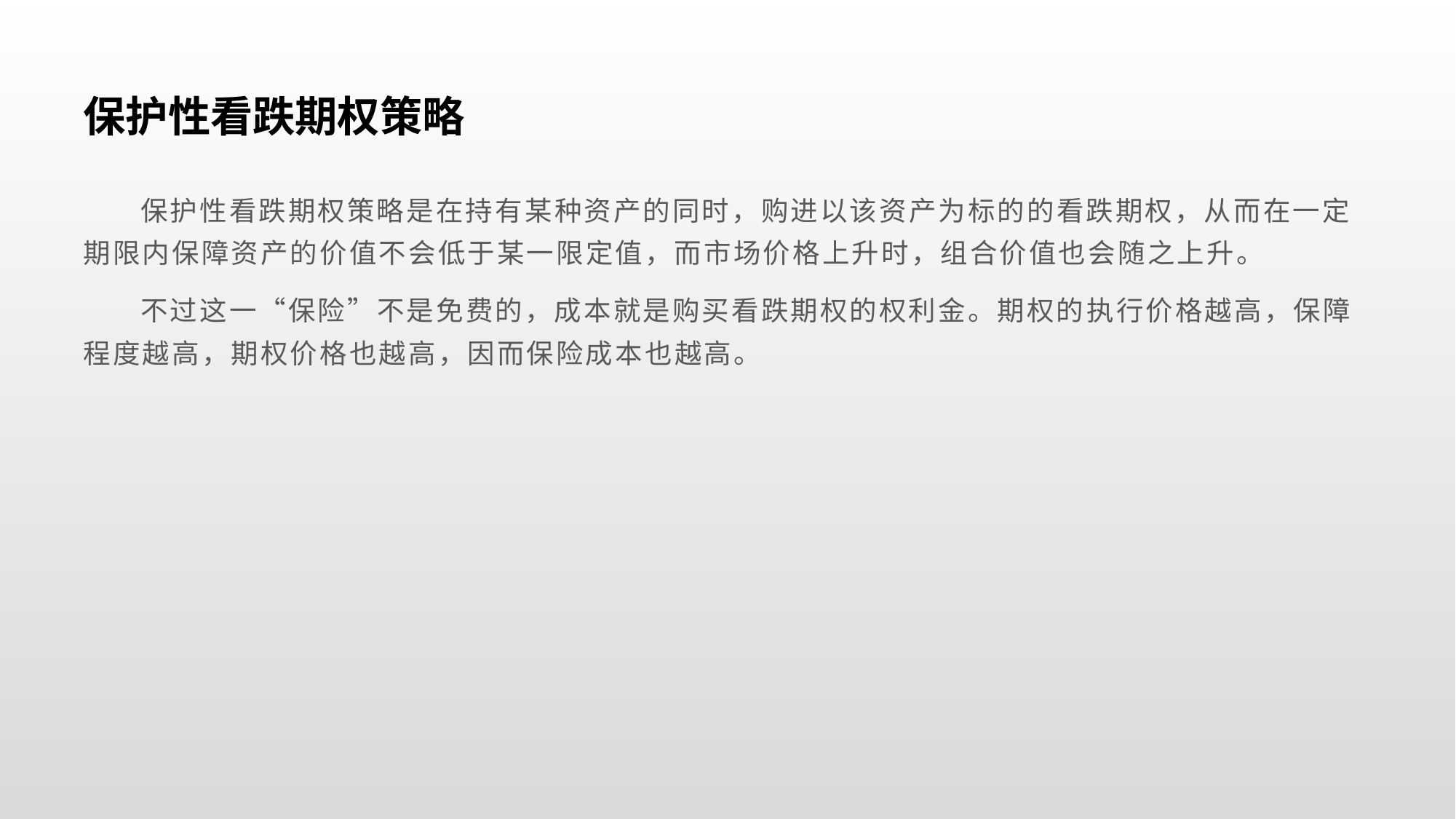

# 保护性看跌期权策略
      保护性看跌期权策略是在持有某种资产的同时，购进以该资产为标的的看跌期权，从而在一定期限内保障资产的价值不会低于某一限定值，而市场价格上升时，组合价值也会随之上升。
      不过这一“保险”不是免费的，成本就是购买看跌期权的权利金。期权的执行价格越高，保障程度越高，期权价格也越高，因而保险成本也越高。